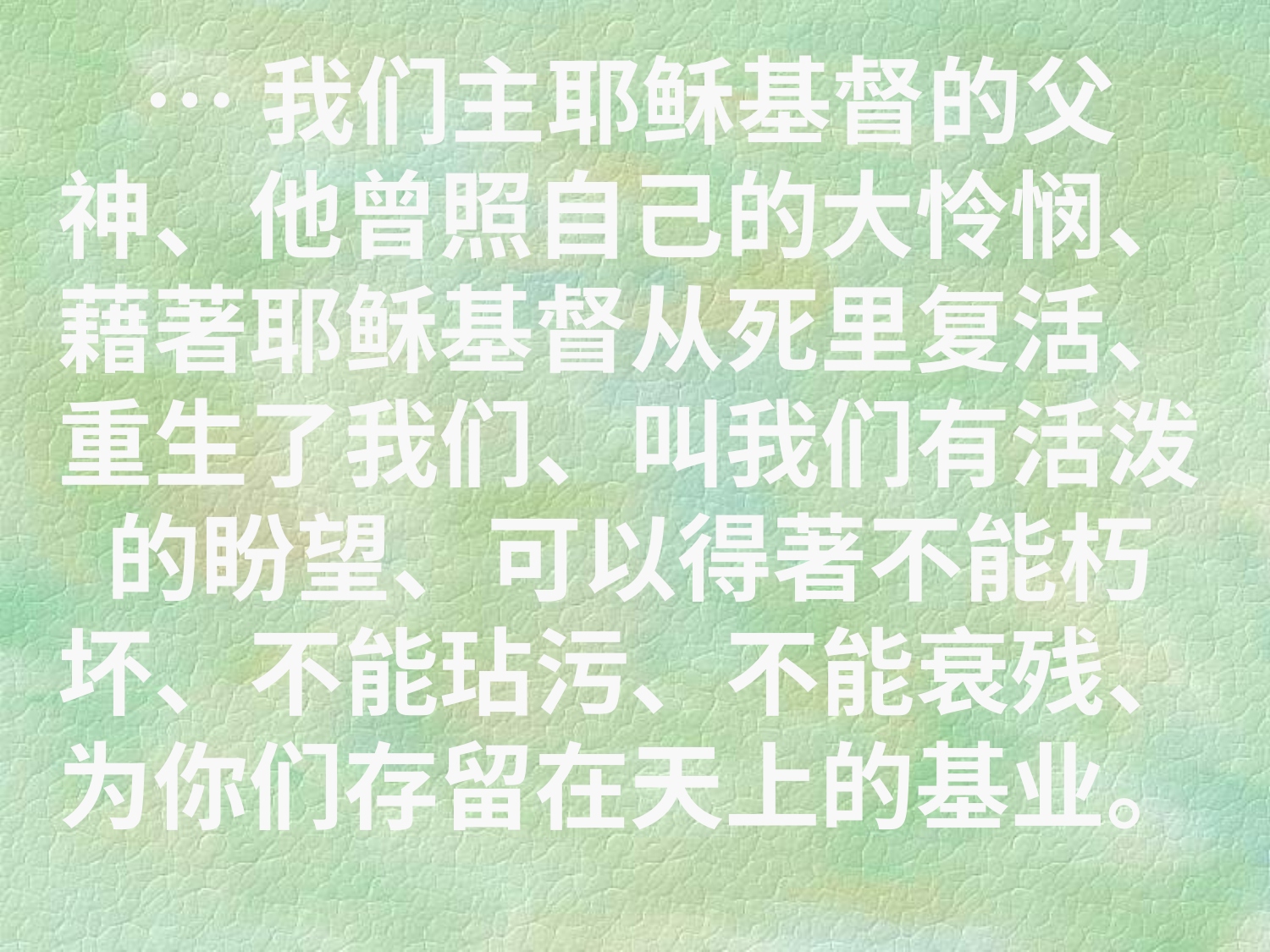

…我们主耶稣基督的父神、他曾照自己的大怜悯、藉著耶稣基督从死里复活、重生了我们、叫我们有活泼的盼望、可以得著不能朽坏、不能玷污、不能衰残、为你们存留在天上的基业。